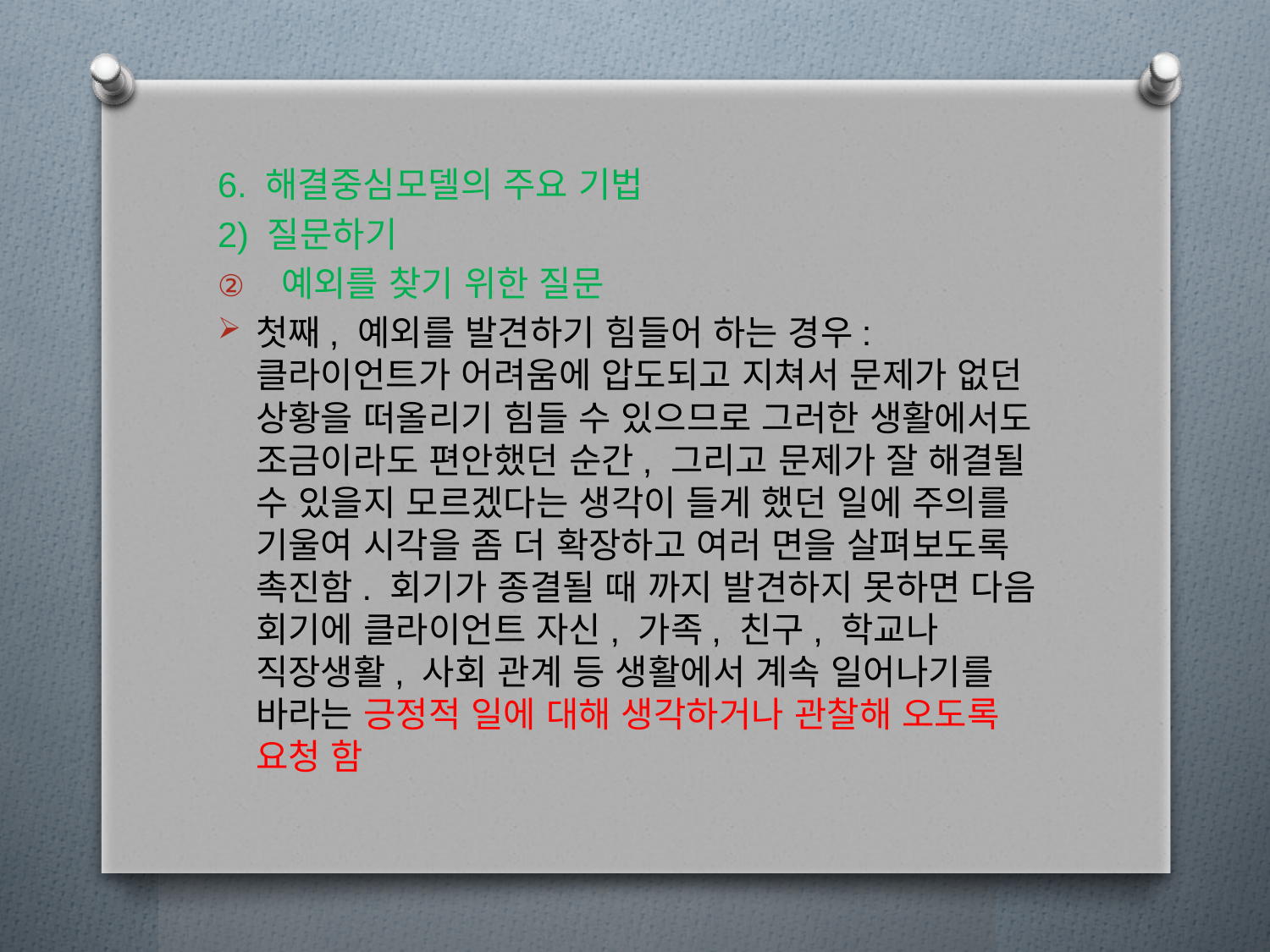

6. 해결중심모델의 주요 기법
2) 질문하기
예외를 찾기 위한 질문
첫째, 예외를 발견하기 힘들어 하는 경우: 클라이언트가 어려움에 압도되고 지쳐서 문제가 없던 상황을 떠올리기 힘들 수 있으므로 그러한 생활에서도 조금이라도 편안했던 순간, 그리고 문제가 잘 해결될 수 있을지 모르겠다는 생각이 들게 했던 일에 주의를 기울여 시각을 좀 더 확장하고 여러 면을 살펴보도록 촉진함. 회기가 종결될 때 까지 발견하지 못하면 다음 회기에 클라이언트 자신, 가족, 친구, 학교나 직장생활, 사회 관계 등 생활에서 계속 일어나기를 바라는 긍정적 일에 대해 생각하거나 관찰해 오도록 요청 함